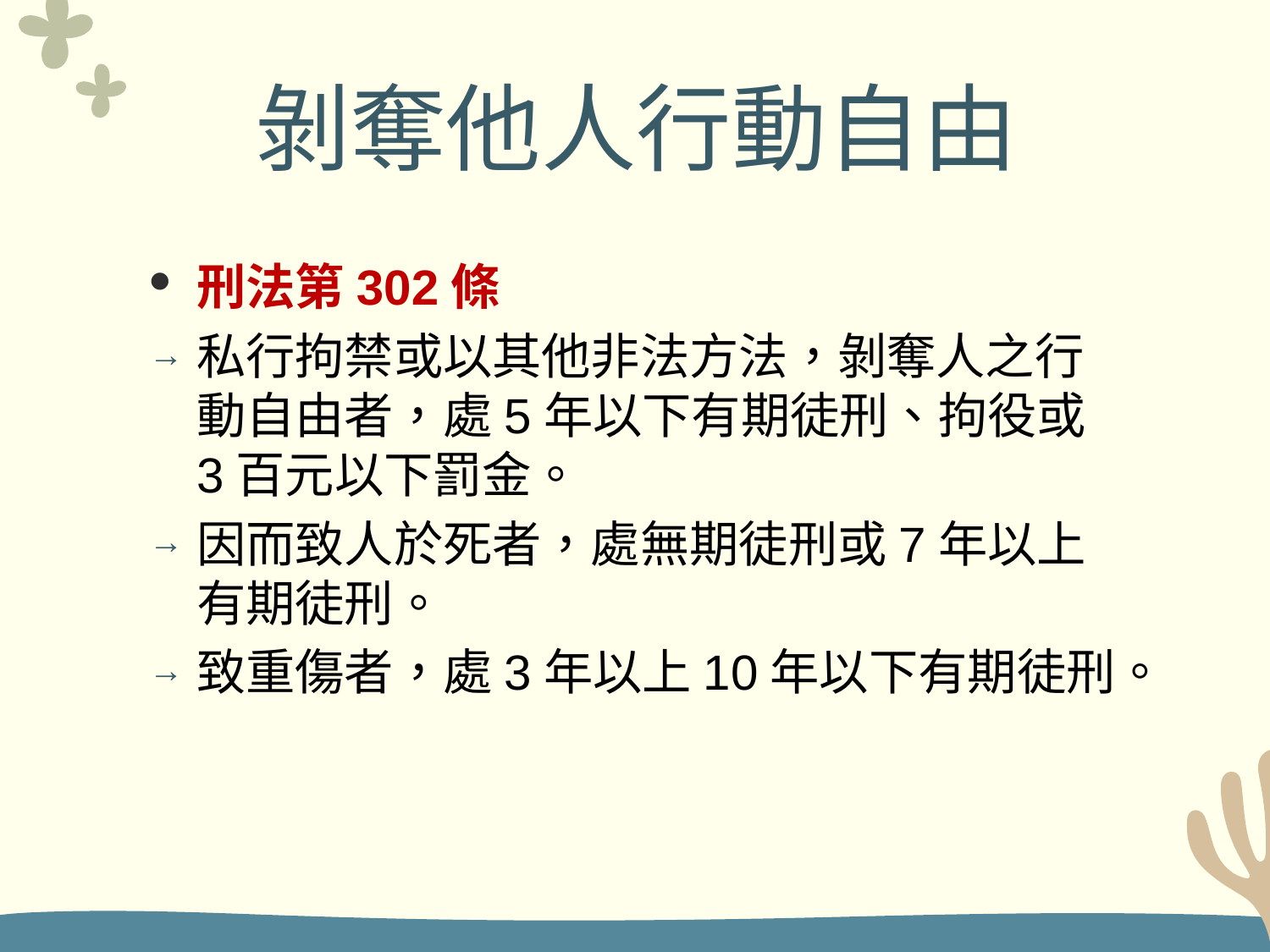

# 剝奪他人行動自由

刑法第302條
私行拘禁或以其他非法方法，剝奪人之行動自由者，處5年以下有期徒刑、拘役或3百元以下罰金。
因而致人於死者，處無期徒刑或7年以上有期徒刑。
致重傷者，處3年以上10年以下有期徒刑。